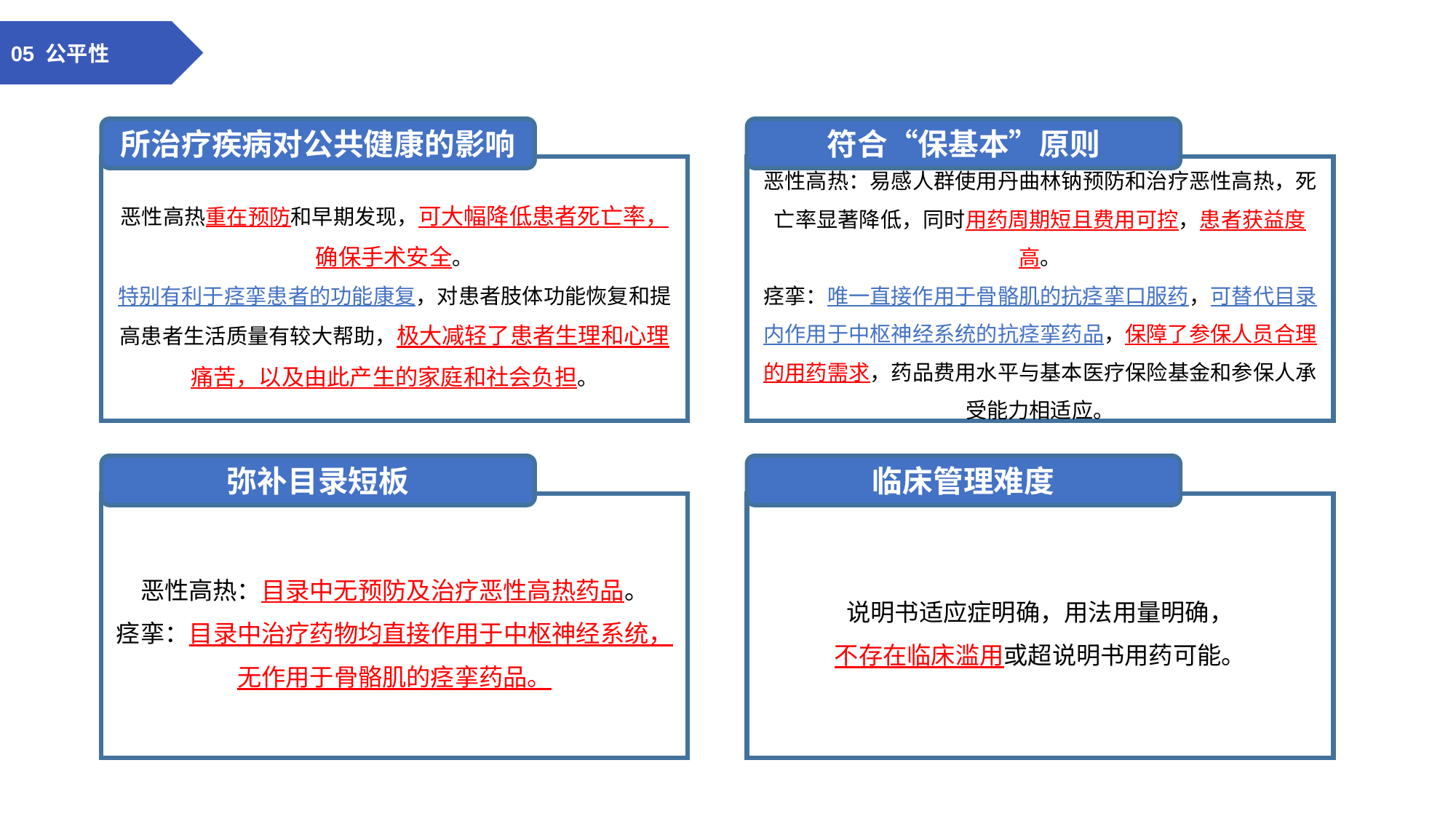

05 公平性
所治疗疾病对公共健康的影响
符合“保基本”原则
恶性高热重在预防和早期发现，可大幅降低患者死亡率，确保手术安全。
特别有利于痉挛患者的功能康复，对患者肢体功能恢复和提高患者生活质量有较大帮助，极大减轻了患者生理和心理痛苦，以及由此产生的家庭和社会负担。
恶性高热：易感人群使用丹曲林钠预防和治疗恶性高热，死亡率显著降低，同时用药周期短且费用可控，患者获益度高。
痉挛：唯一直接作用于骨骼肌的抗痉挛口服药，可替代目录内作用于中枢神经系统的抗痉挛药品，保障了参保人员合理的用药需求，药品费用水平与基本医疗保险基金和参保人承受能力相适应。
弥补目录短板
临床管理难度
恶性高热：目录中无预防及治疗恶性高热药品。
痉挛：目录中治疗药物均直接作用于中枢神经系统，无作用于骨骼肌的痉挛药品。
说明书适应症明确，用法用量明确，
不存在临床滥用或超说明书用药可能。